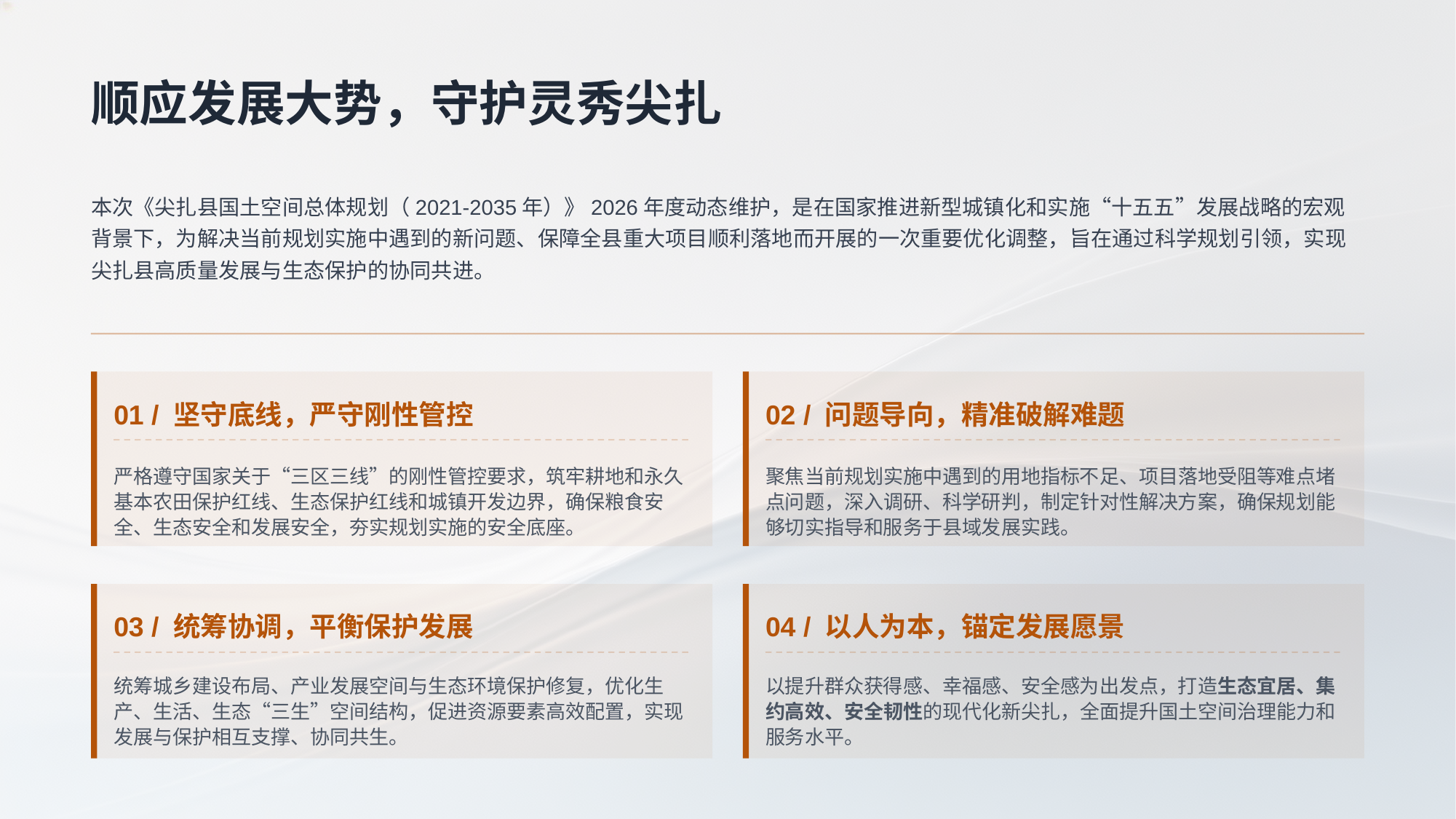

顺应发展大势，守护灵秀尖扎
本次《尖扎县国土空间总体规划（2021-2035年）》2026年度动态维护，是在国家推进新型城镇化和实施“十五五”发展战略的宏观背景下，为解决当前规划实施中遇到的新问题、保障全县重大项目顺利落地而开展的一次重要优化调整，旨在通过科学规划引领，实现尖扎县高质量发展与生态保护的协同共进。

01 / 坚守底线，严守刚性管控
02 / 问题导向，精准破解难题
严格遵守国家关于“三区三线”的刚性管控要求，筑牢耕地和永久基本农田保护红线、生态保护红线和城镇开发边界，确保粮食安全、生态安全和发展安全，夯实规划实施的安全底座。
聚焦当前规划实施中遇到的用地指标不足、项目落地受阻等难点堵点问题，深入调研、科学研判，制定针对性解决方案，确保规划能够切实指导和服务于县域发展实践。

03 / 统筹协调，平衡保护发展
04 / 以人为本，锚定发展愿景
统筹城乡建设布局、产业发展空间与生态环境保护修复，优化生产、生活、生态“三生”空间结构，促进资源要素高效配置，实现发展与保护相互支撑、协同共生。
以提升群众获得感、幸福感、安全感为出发点，打造生态宜居、集约高效、安全韧性的现代化新尖扎，全面提升国土空间治理能力和服务水平。